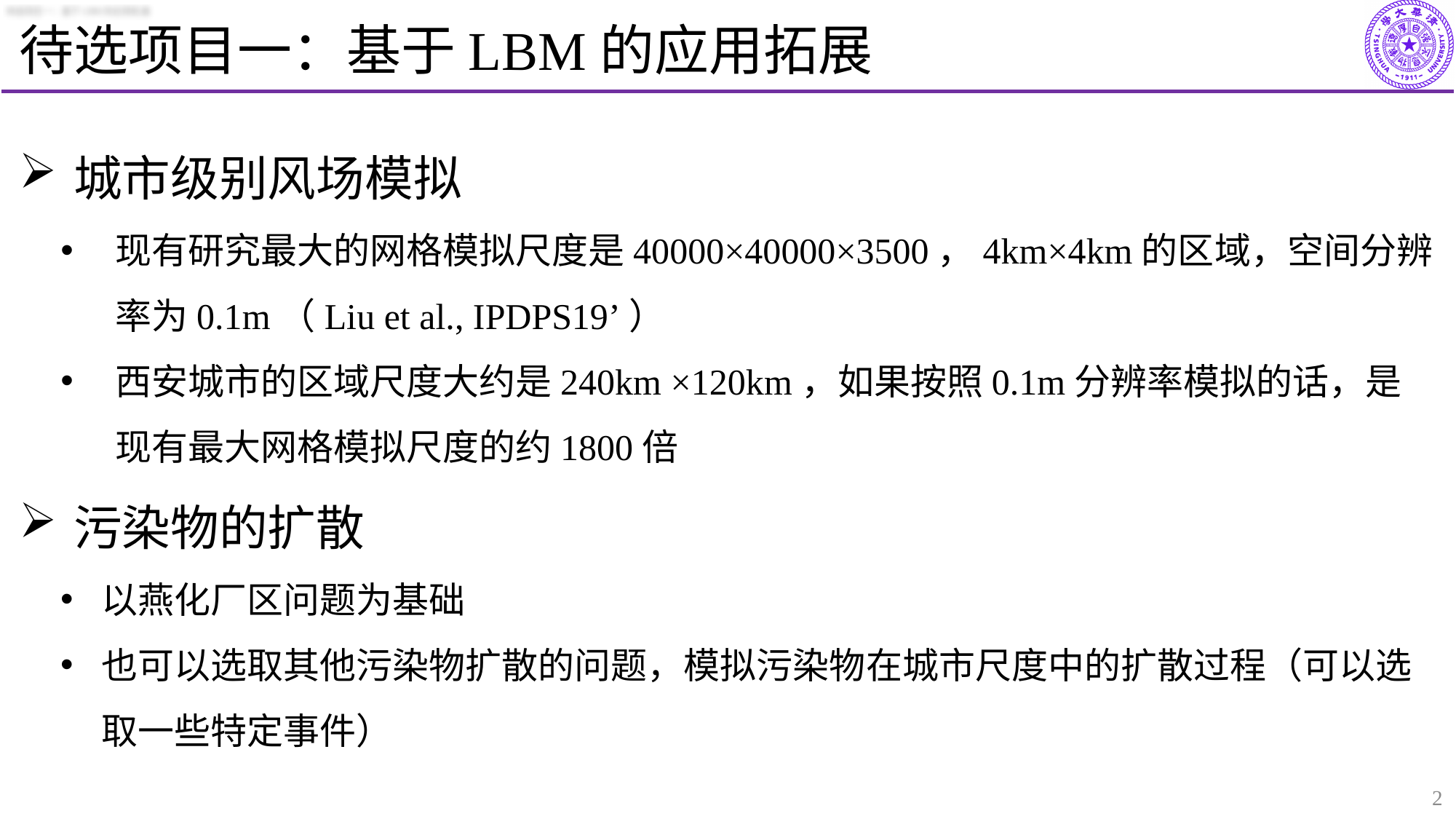

# 待选项目一：基于LBM的应用拓展
城市级别风场模拟
现有研究最大的网格模拟尺度是40000×40000×3500，4km×4km的区域，空间分辨率为0.1m（Liu et al., IPDPS19’）
西安城市的区域尺度大约是240km ×120km，如果按照0.1m分辨率模拟的话，是现有最大网格模拟尺度的约1800倍
污染物的扩散
以燕化厂区问题为基础
也可以选取其他污染物扩散的问题，模拟污染物在城市尺度中的扩散过程（可以选取一些特定事件）
2